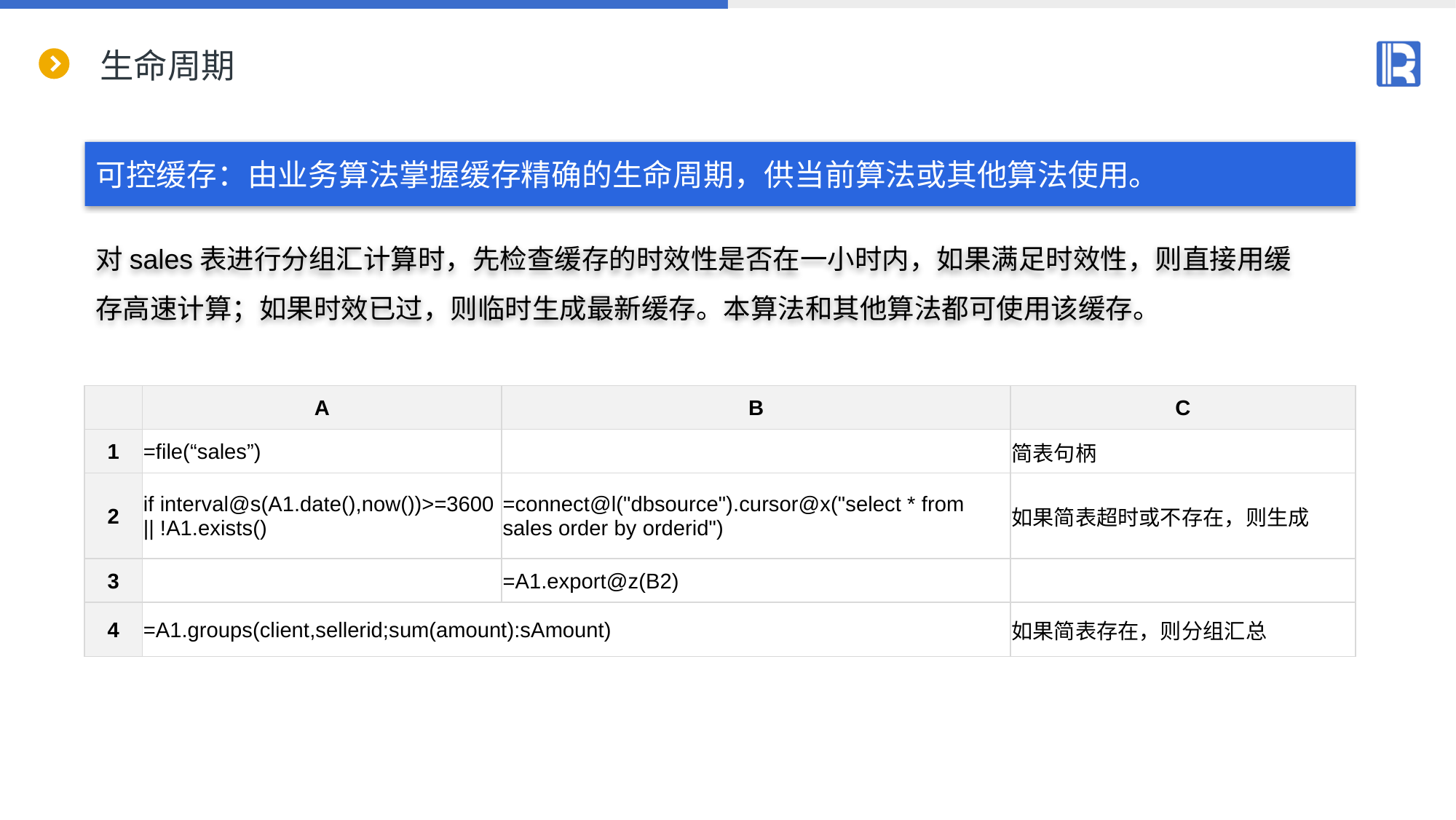

# 生命周期
可控缓存：由业务算法掌握缓存精确的生命周期，供当前算法或其他算法使用。
对sales表进行分组汇计算时，先检查缓存的时效性是否在一小时内，如果满足时效性，则直接用缓存高速计算；如果时效已过，则临时生成最新缓存。本算法和其他算法都可使用该缓存。
|  | A | B | C |
| --- | --- | --- | --- |
| 1 | =file(“sales”) |  | 简表句柄 |
| 2 | if interval@s(A1.date(),now())>=3600 || !A1.exists() | =connect@l("dbsource").cursor@x("select \* from sales order by orderid") | 如果简表超时或不存在，则生成 |
| 3 |  | =A1.export@z(B2) |  |
| 4 | =A1.groups(client,sellerid;sum(amount):sAmount) |  | 如果简表存在，则分组汇总 |